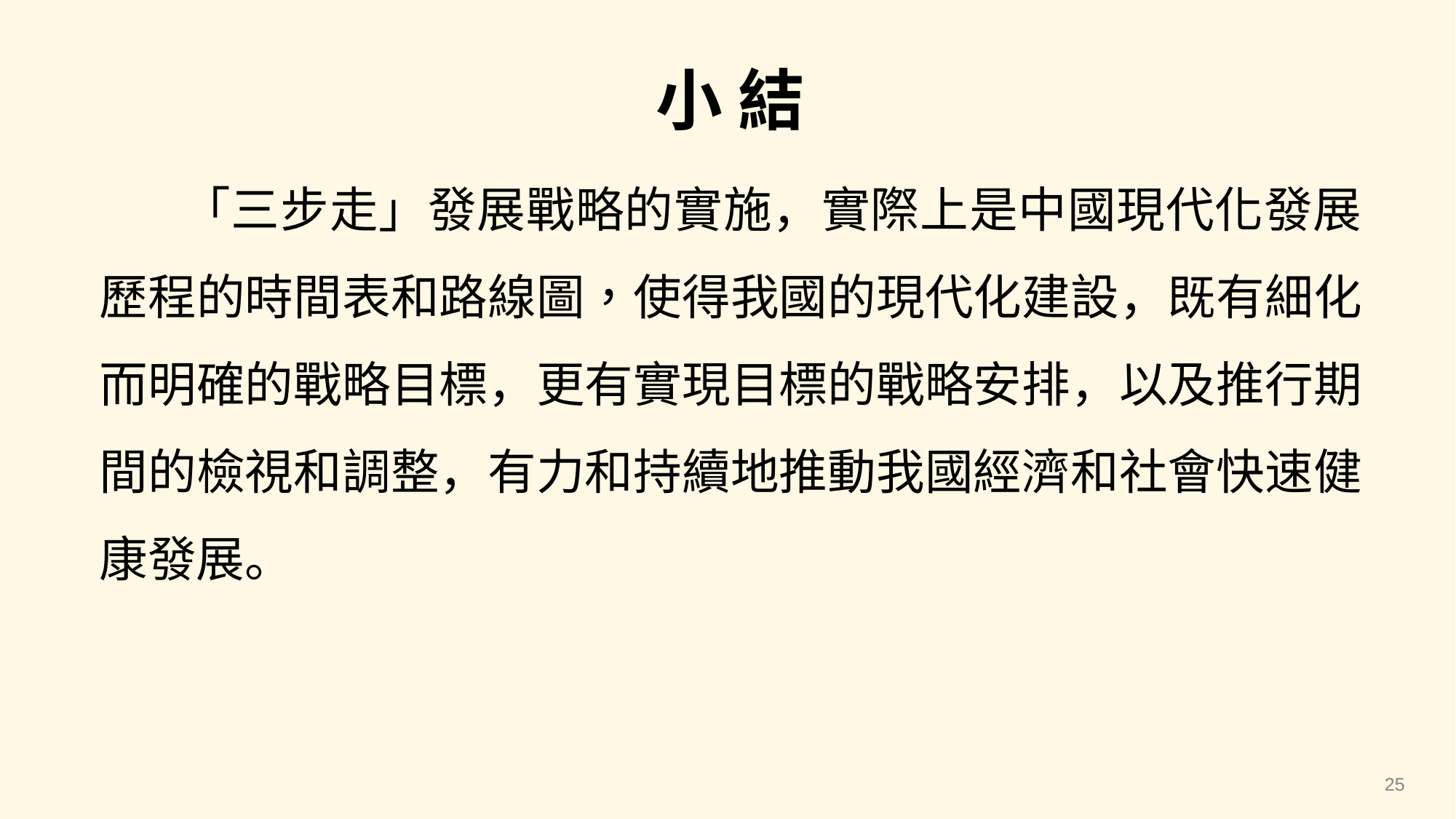

小 結
　　 「三步走」發展戰略的實施，實際上是中國現代化發展歷程的時間表和路線圖，使得我國的現代化建設，既有細化而明確的戰略目標，更有實現目標的戰略安排，以及推行期間的檢視和調整，有力和持續地推動我國經濟和社會快速健康發展。